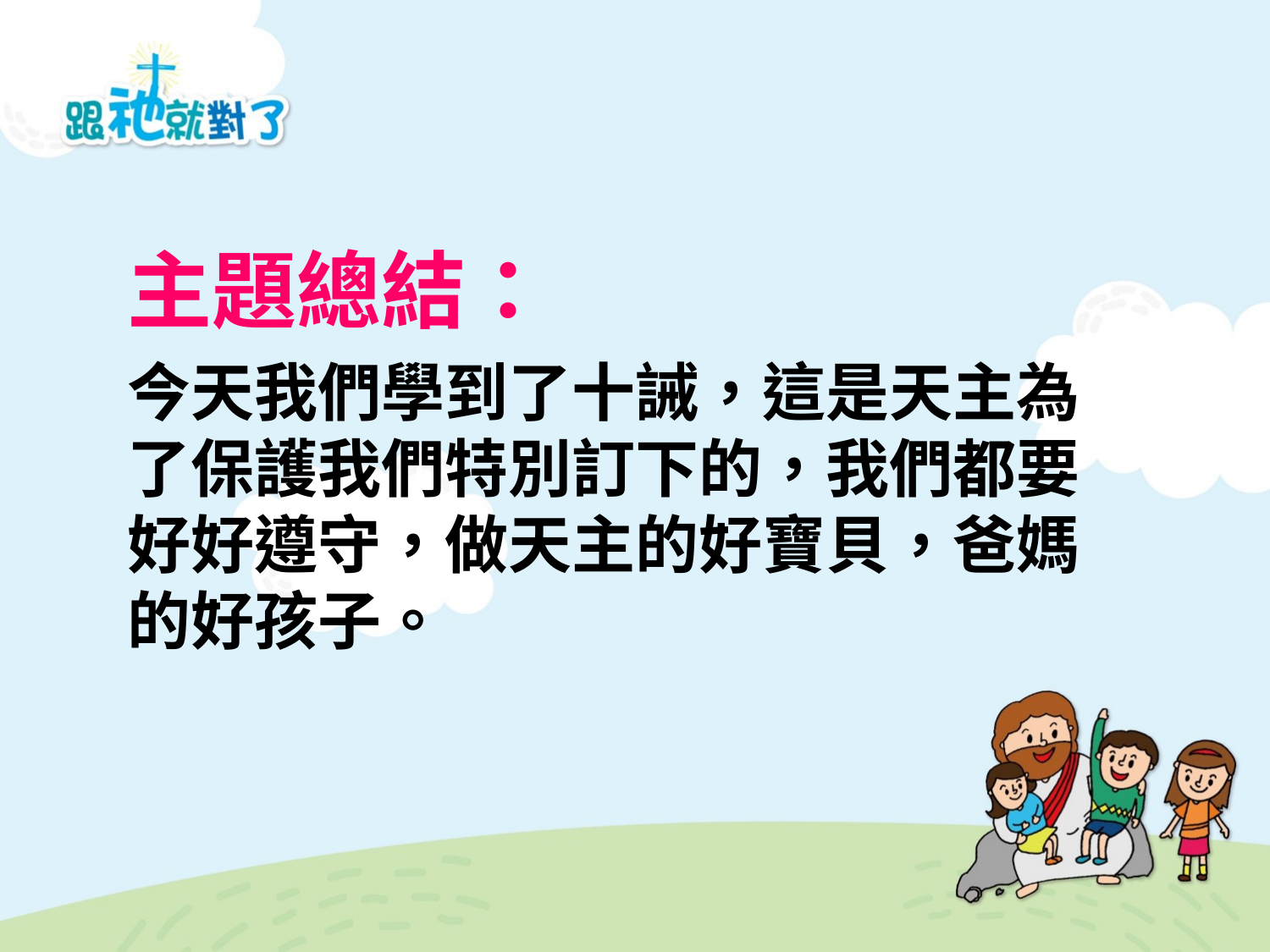

主題總結：
今天我們學到了十誡，這是天主為了保護我們特別訂下的，我們都要好好遵守，做天主的好寶貝，爸媽的好孩子。